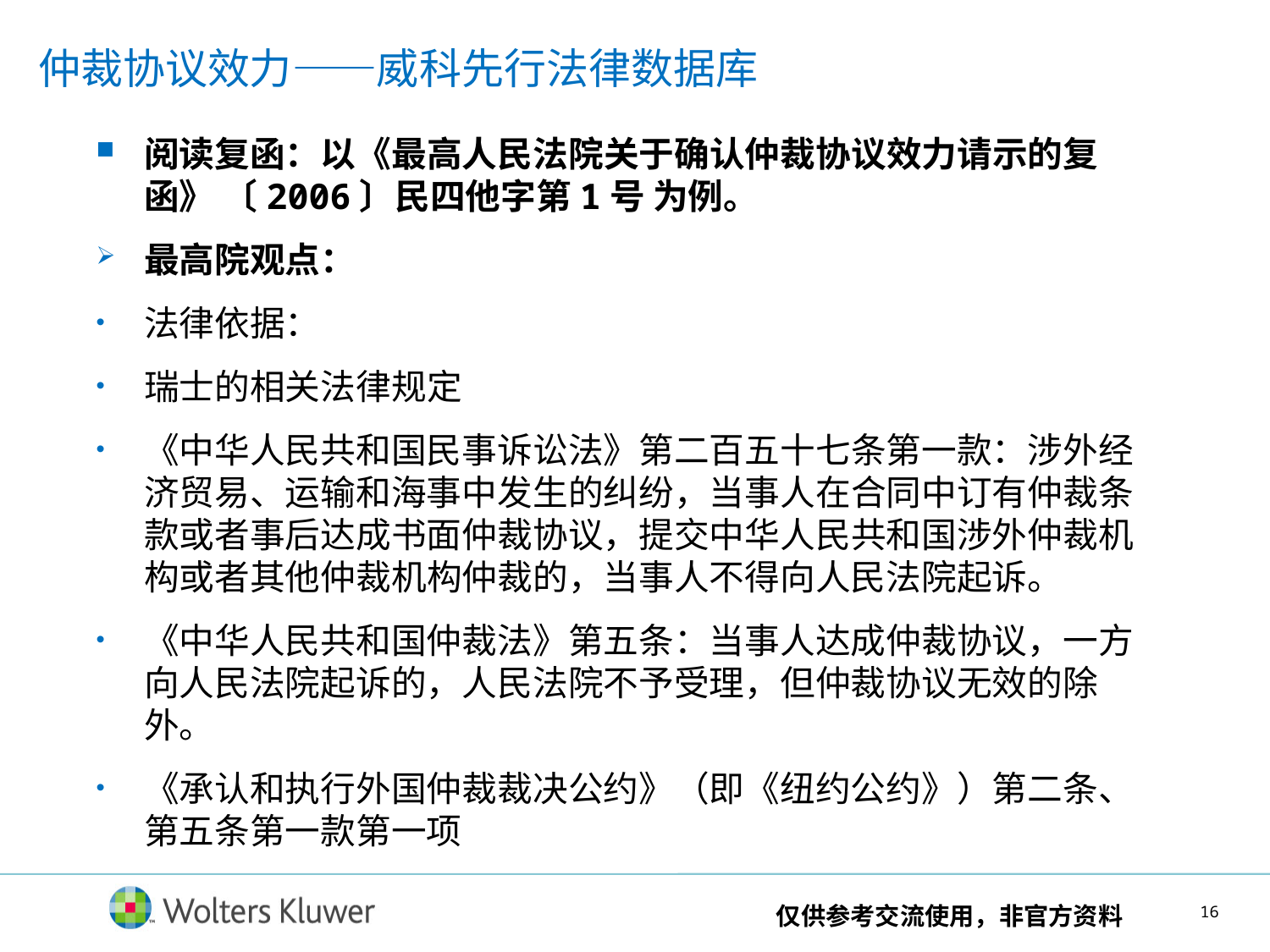

仲裁协议效力——威科先行法律数据库
阅读复函：以《最高人民法院关于确认仲裁协议效力请示的复函》 〔2006〕民四他字第1号 为例。
最高院观点：
法律依据：
瑞士的相关法律规定
《中华人民共和国民事诉讼法》第二百五十七条第一款：涉外经济贸易、运输和海事中发生的纠纷，当事人在合同中订有仲裁条款或者事后达成书面仲裁协议，提交中华人民共和国涉外仲裁机构或者其他仲裁机构仲裁的，当事人不得向人民法院起诉。
《中华人民共和国仲裁法》第五条：当事人达成仲裁协议，一方向人民法院起诉的，人民法院不予受理，但仲裁协议无效的除外。
《承认和执行外国仲裁裁决公约》（即《纽约公约》）第二条、第五条第一款第一项

仅供参考交流使用，非官方资料
16